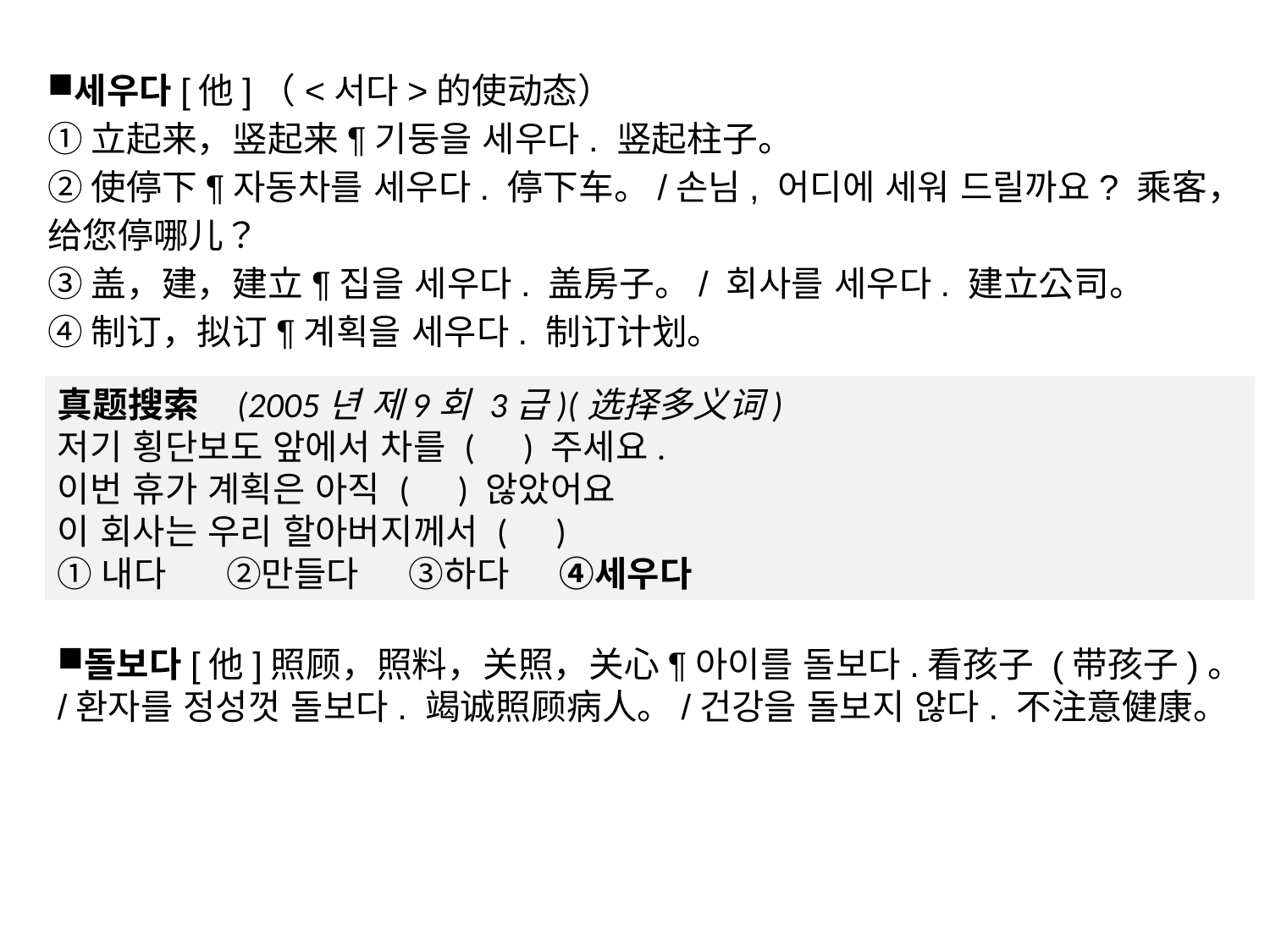

세우다[他]（<서다>的使动态）
①立起来，竖起来¶기둥을 세우다. 竖起柱子。
②使停下¶자동차를 세우다. 停下车。/손님, 어디에 세워 드릴까요? 乘客，给您停哪儿？
③盖，建，建立¶집을 세우다. 盖房子。/ 회사를 세우다. 建立公司。
④制订，拟订¶계획을 세우다. 制订计划。
真题搜索   (2005년 제9회 3급)(选择多义词)
저기 횡단보도 앞에서 차를 (      ) 주세요.
이번 휴가 계획은 아직 (      ) 않았어요
이 회사는 우리 할아버지께서 (      )
①내다      ②만들다     ③하다     ④세우다
돌보다[他]照顾，照料，关照，关心¶아이를 돌보다.看孩子 (带孩子)。/환자를 정성껏 돌보다. 竭诚照顾病人。/건강을 돌보지 않다. 不注意健康。